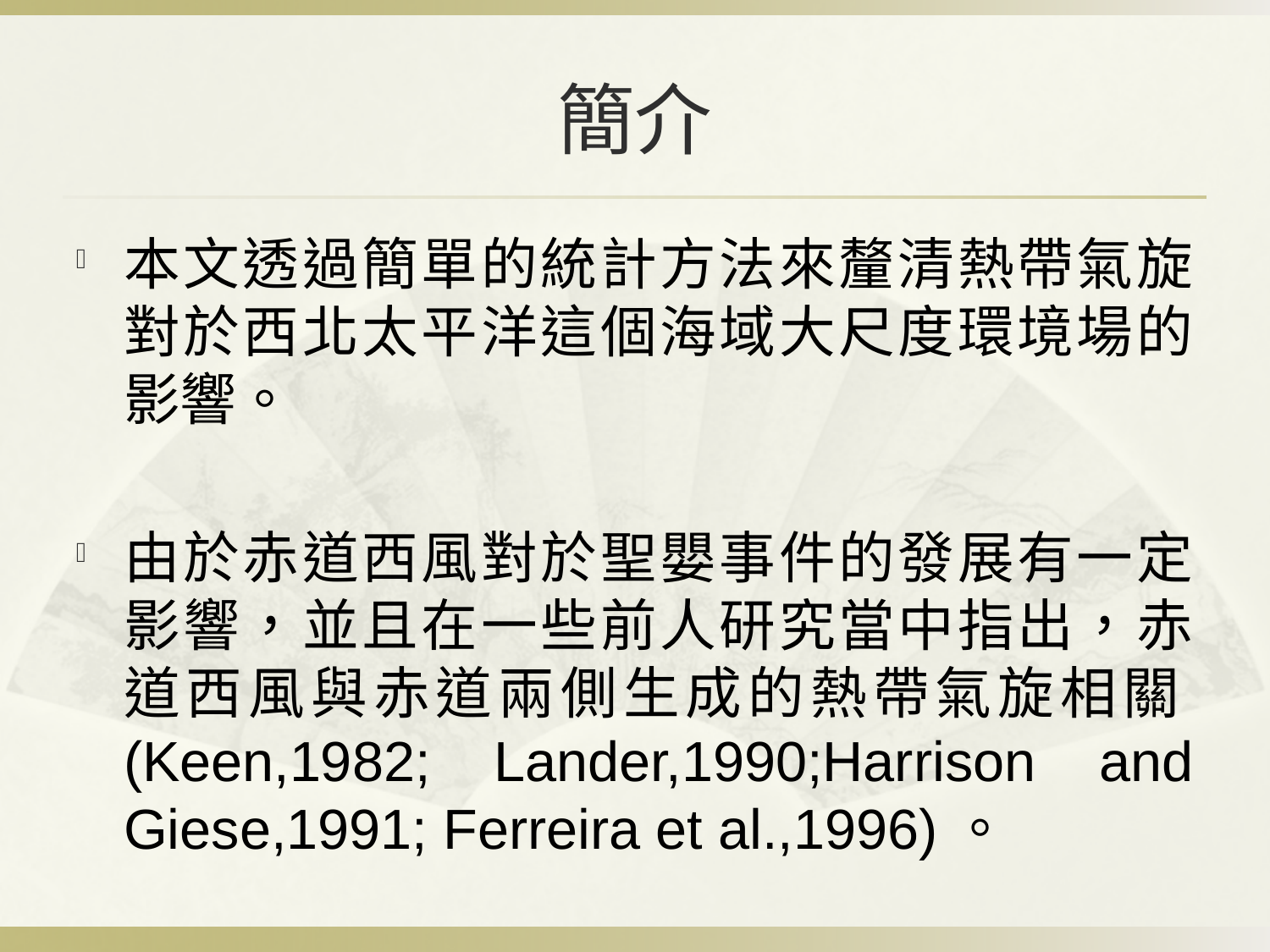

# 簡介
本文透過簡單的統計方法來釐清熱帶氣旋對於西北太平洋這個海域大尺度環境場的影響。

由於赤道西風對於聖嬰事件的發展有一定影響，並且在一些前人研究當中指出，赤道西風與赤道兩側生成的熱帶氣旋相關(Keen,1982; Lander,1990;Harrison and Giese,1991; Ferreira et al.,1996)。